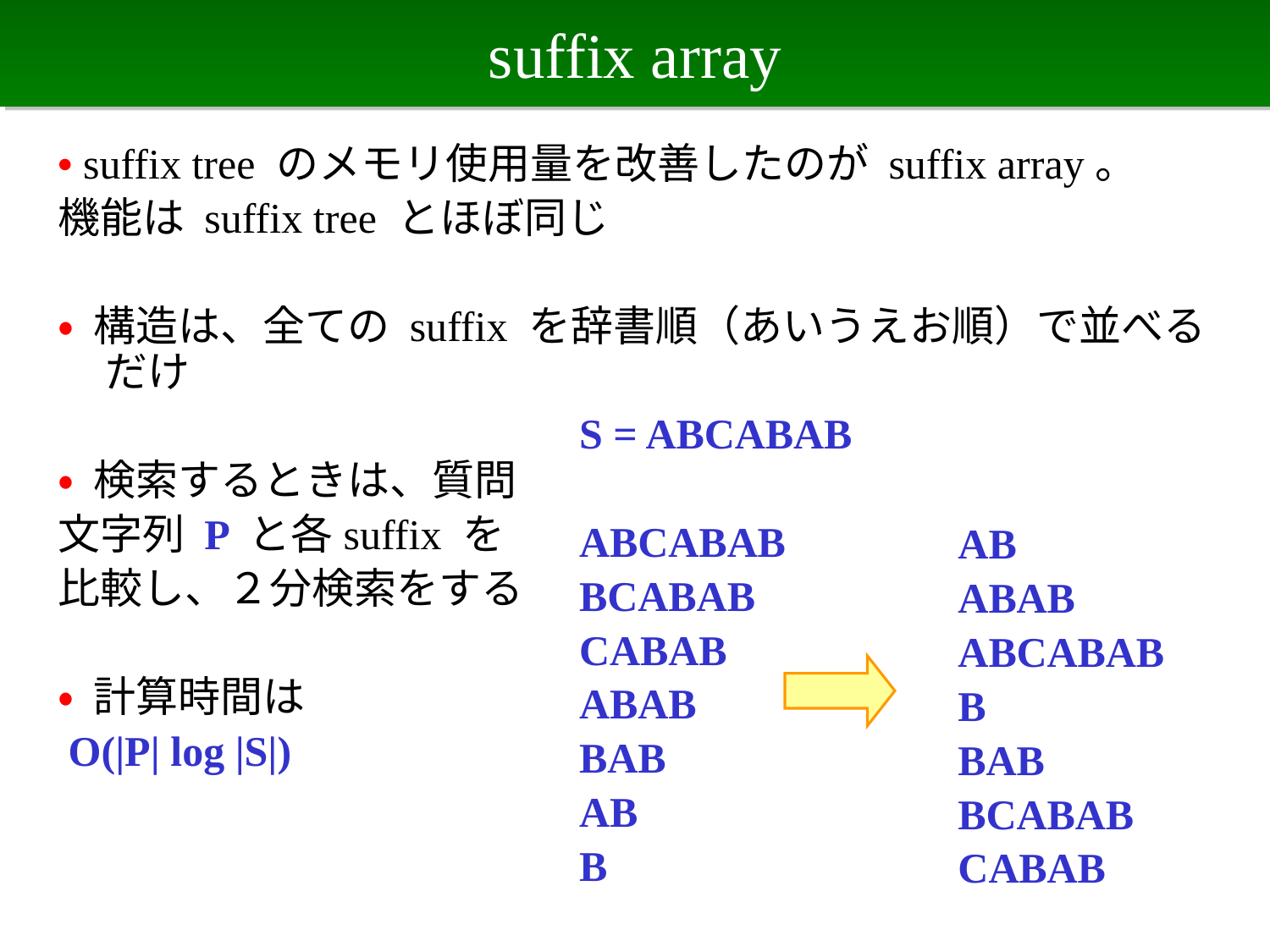

# suffix array
• suffix tree のメモリ使用量を改善したのが suffix array。
機能は suffix tree とほぼ同じ

• 構造は、全ての suffix を辞書順（あいうえお順）で並べるだけ

• 検索するときは、質問
文字列 P と各suffix を
比較し、２分検索をする

• 計算時間は
 O(|P| log |S|)

S = ABCABAB

ABCABAB
BCABAB
CABAB
ABAB
BAB
AB
B
AB
ABAB
ABCABAB
B
BAB
BCABAB
CABAB